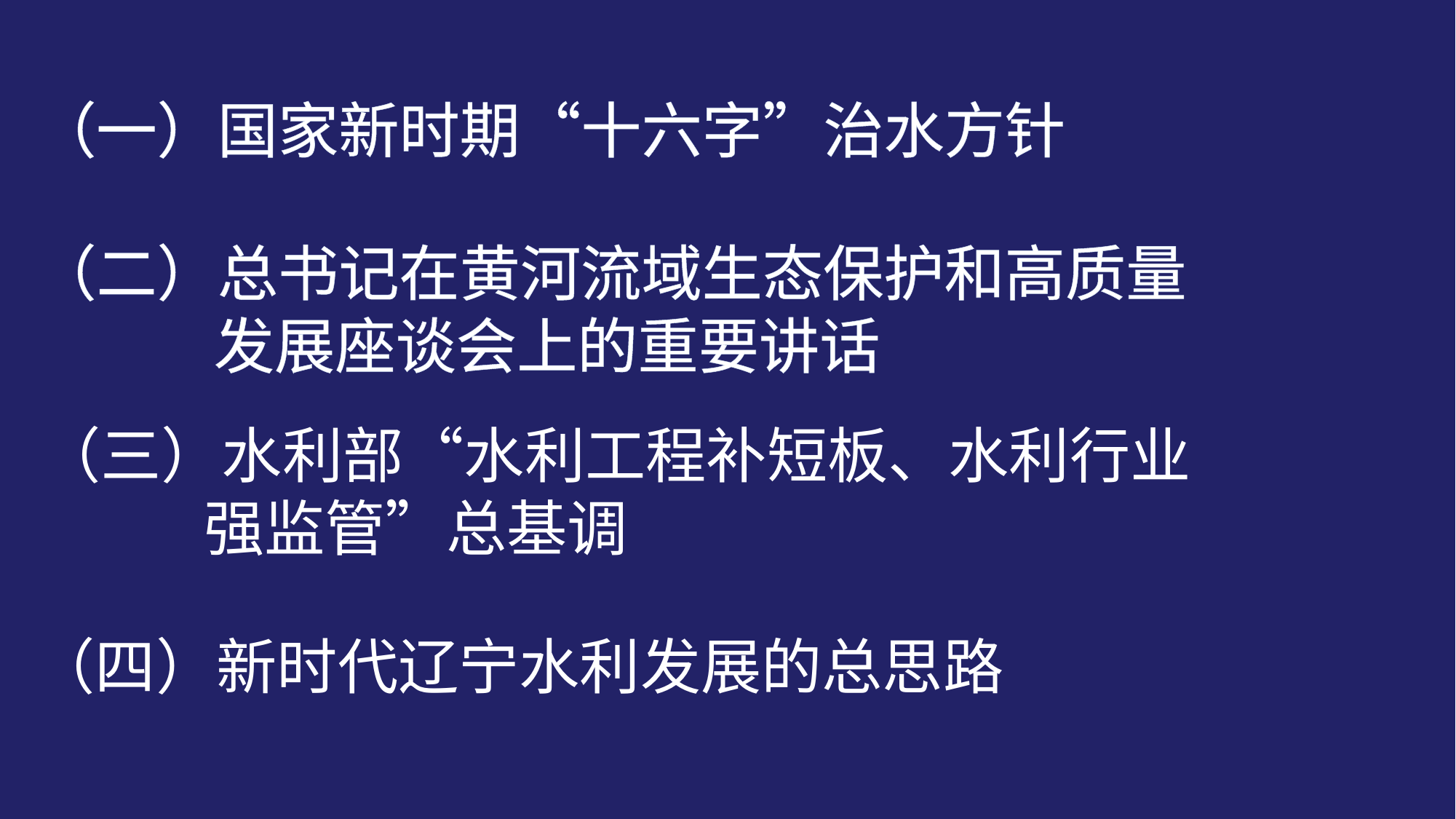

（一）国家新时期“十六字”治水方针
（二）总书记在黄河流域生态保护和高质量
            发展座谈会上的重要讲话
 （三）水利部“水利工程补短板、水利行业
             强监管”总基调
（四）新时代辽宁水利发展的总思路